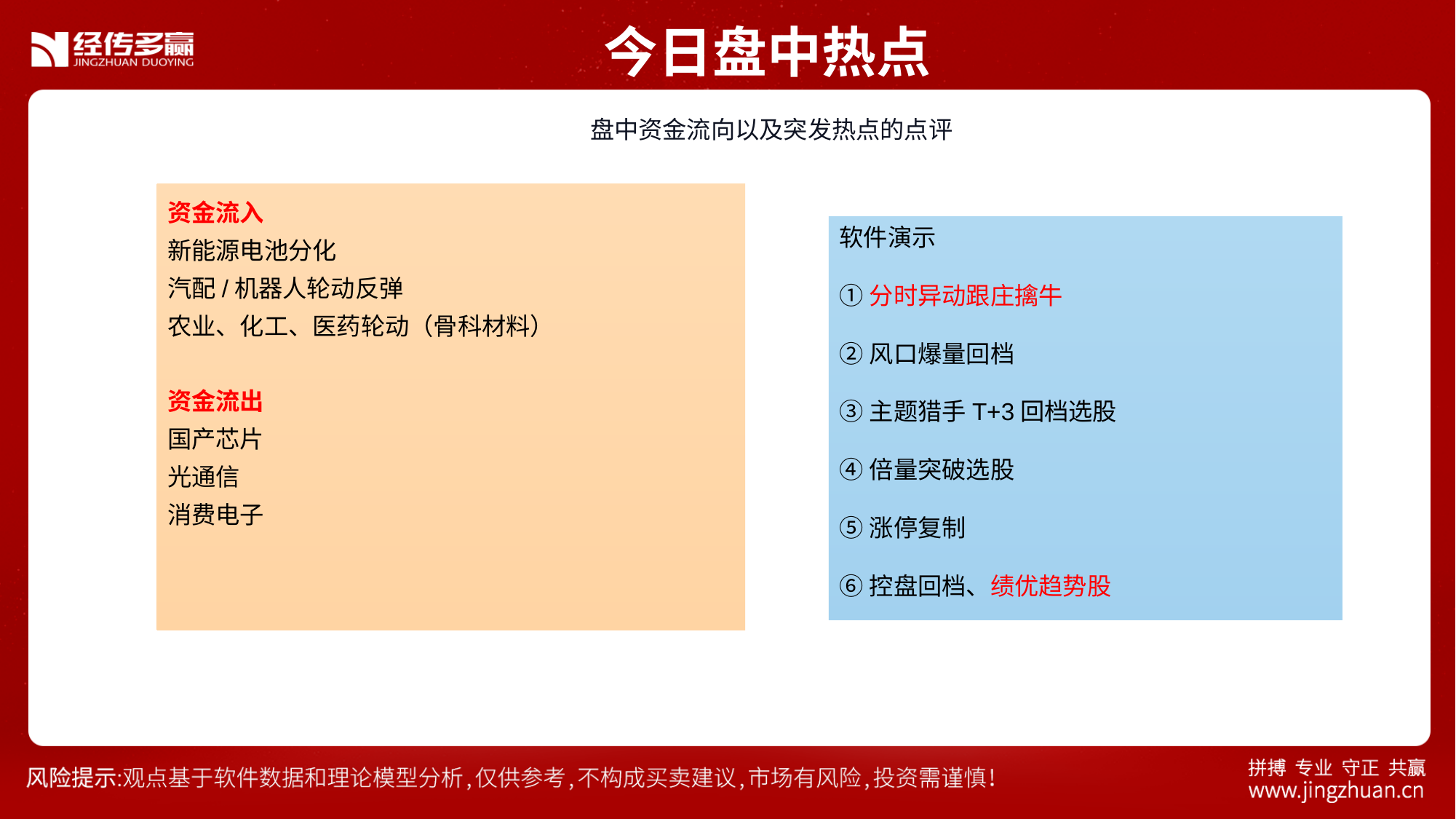

今日盘中热点
          盘中资金流向以及突发热点的点评

资金流入
新能源电池分化
汽配/机器人轮动反弹
农业、化工、医药轮动（骨科材料）

资金流出
国产芯片
光通信
消费电子
软件演示

①分时异动跟庄擒牛

②风口爆量回档

③主题猎手T+3回档选股

④倍量突破选股

⑤涨停复制

⑥控盘回档、绩优趋势股